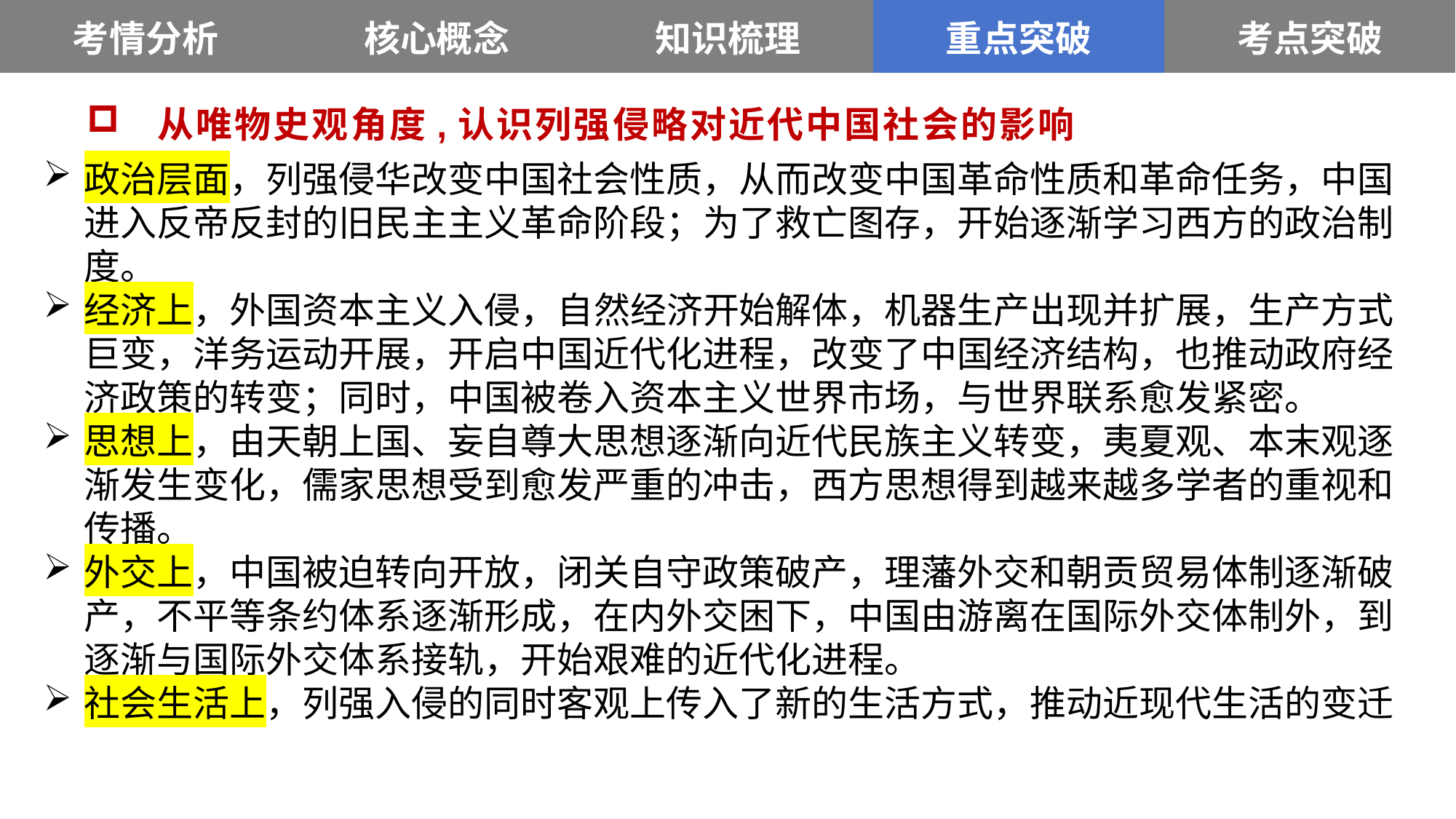

| 考情分析 | 核心概念 | 知识梳理 | 重点突破 | 考点突破 |
| --- | --- | --- | --- | --- |
  从唯物史观角度,认识列强侵略对近代中国社会的影响
政治层面，列强侵华改变中国社会性质，从而改变中国革命性质和革命任务，中国进入反帝反封的旧民主主义革命阶段；为了救亡图存，开始逐渐学习西方的政治制度。
经济上，外国资本主义入侵，自然经济开始解体，机器生产出现并扩展，生产方式巨变，洋务运动开展，开启中国近代化进程，改变了中国经济结构，也推动政府经济政策的转变；同时，中国被卷入资本主义世界市场，与世界联系愈发紧密。
思想上，由天朝上国、妄自尊大思想逐渐向近代民族主义转变，夷夏观、本末观逐渐发生变化，儒家思想受到愈发严重的冲击，西方思想得到越来越多学者的重视和传播。
外交上，中国被迫转向开放，闭关自守政策破产，理藩外交和朝贡贸易体制逐渐破产，不平等条约体系逐渐形成，在内外交困下，中国由游离在国际外交体制外，到逐渐与国际外交体系接轨，开始艰难的近代化进程。
社会生活上，列强入侵的同时客观上传入了新的生活方式，推动近现代生活的变迁